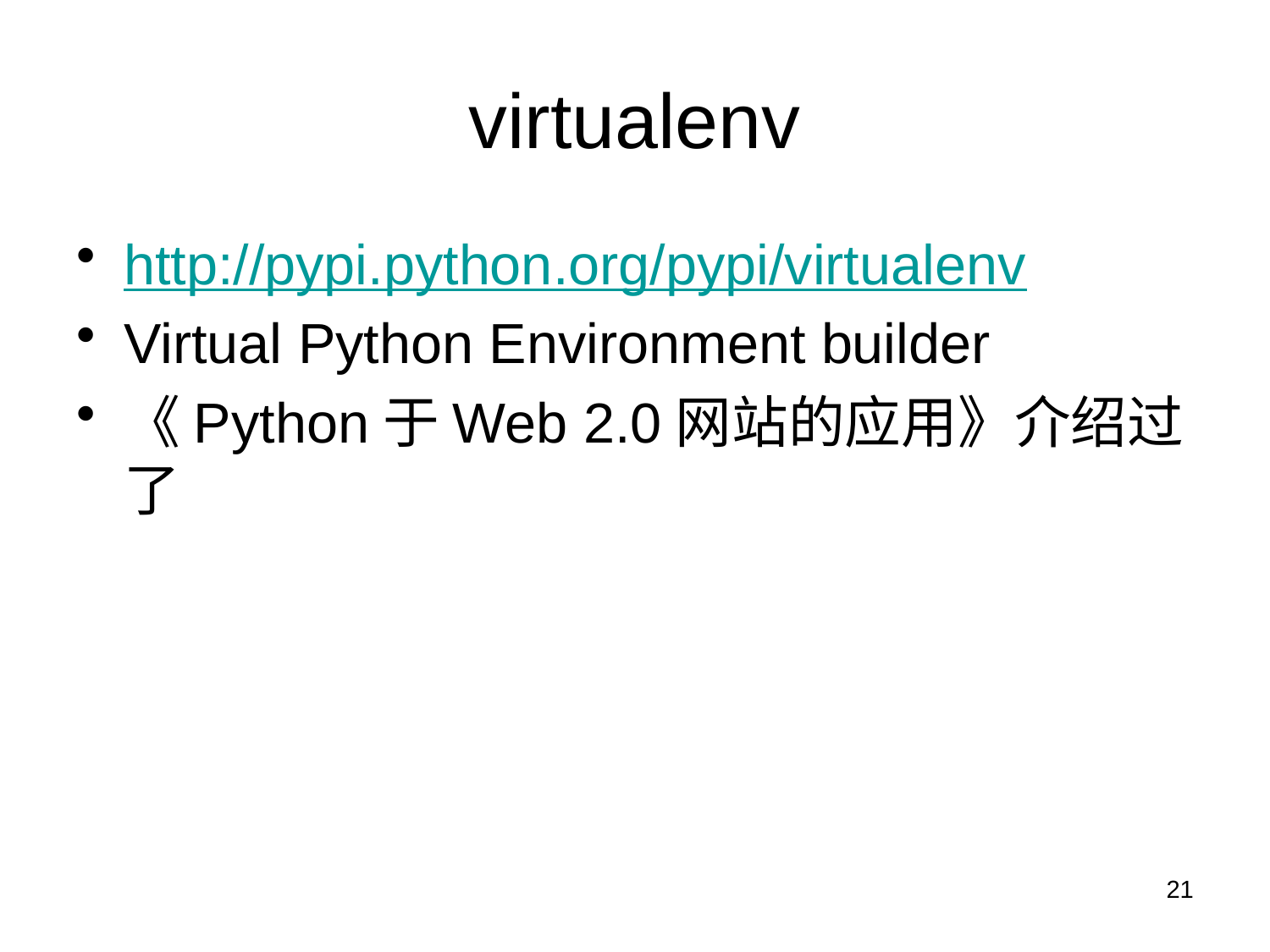

# virtualenv
http://pypi.python.org/pypi/virtualenv
Virtual Python Environment builder
《Python于Web 2.0网站的应用》介绍过了
21